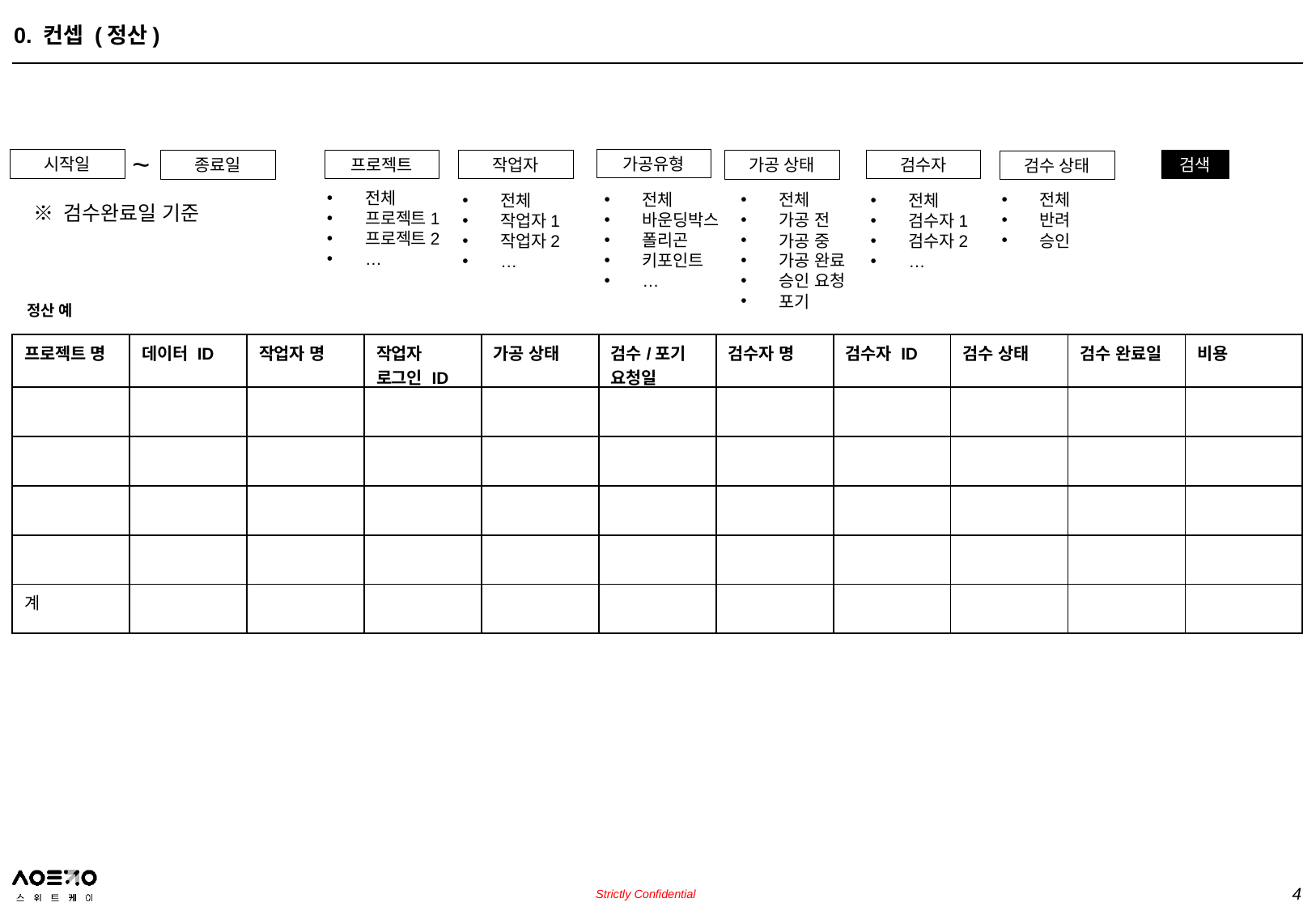

0. 컨셉 (정산)
~
가공유형
시작일
프로젝트
작업자
검수자
종료일
검색
가공 상태
검수 상태
전체
프로젝트1
프로젝트2
…
전체
바운딩박스
폴리곤
키포인트
…
전체
가공 전
가공 중
가공 완료
승인 요청
포기

전체
반려
승인

전체
작업자1
작업자2
…
전체
검수자1
검수자2
…
※ 검수완료일 기준
정산 예
| 프로젝트 명 | 데이터 ID | 작업자 명 | 작업자 로그인 ID | 가공 상태 | 검수/포기 요청일 | 검수자 명 | 검수자 ID | 검수 상태 | 검수 완료일 | 비용 |
| --- | --- | --- | --- | --- | --- | --- | --- | --- | --- | --- |
|  |  |  |  |  |  |  |  |  |  |  |
|  |  |  |  |  |  |  |  |  |  |  |
|  |  |  |  |  |  |  |  |  |  |  |
|  |  |  |  |  |  |  |  |  |  |  |
| 계 |  |  |  |  |  |  |  |  |  |  |